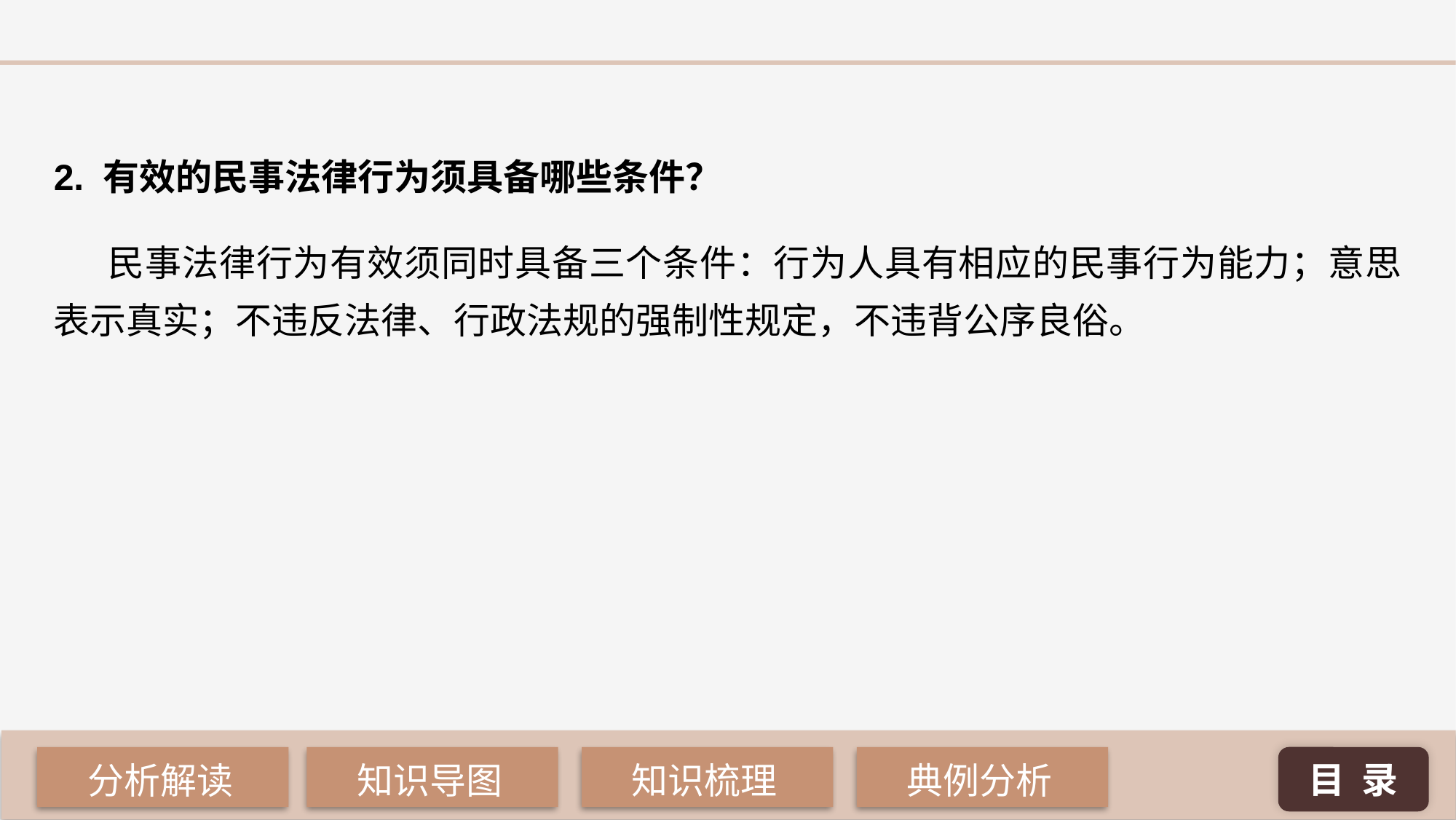

2. 有效的民事法律行为须具备哪些条件？
民事法律行为有效须同时具备三个条件：行为人具有相应的民事行为能力；意思表示真实；不违反法律、行政法规的强制性规定，不违背公序良俗。